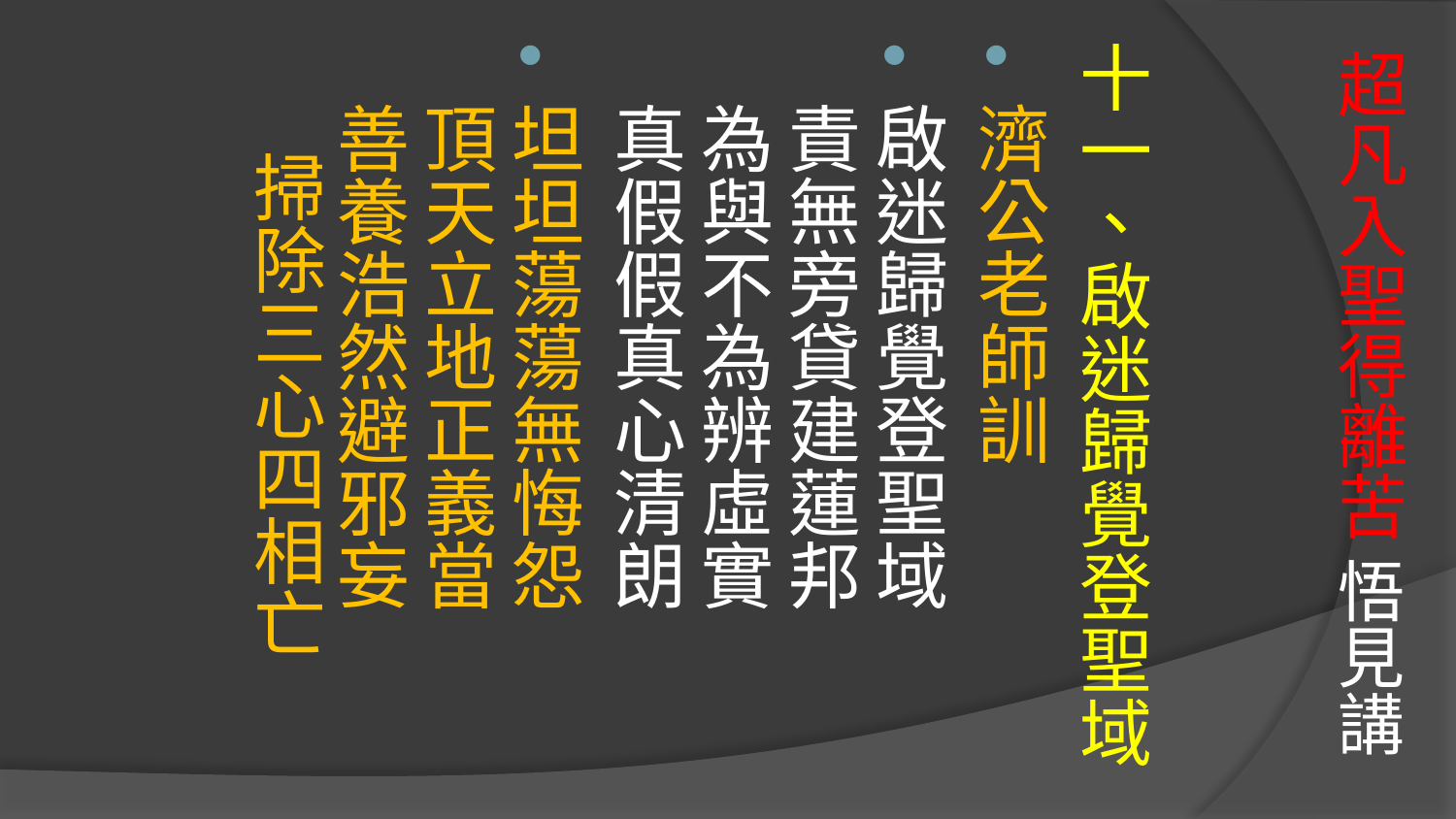

# 超凡入聖得離苦 悟見講
十一、啟迷歸覺登聖域
濟公老師訓
啟迷歸覺登聖域　  責無旁貸建蓮邦
為與不為辨虛實　  真假假真心清朗
坦坦蕩蕩無悔怨　   頂天立地正義當
善養浩然避邪妄　          掃除三心四相亡